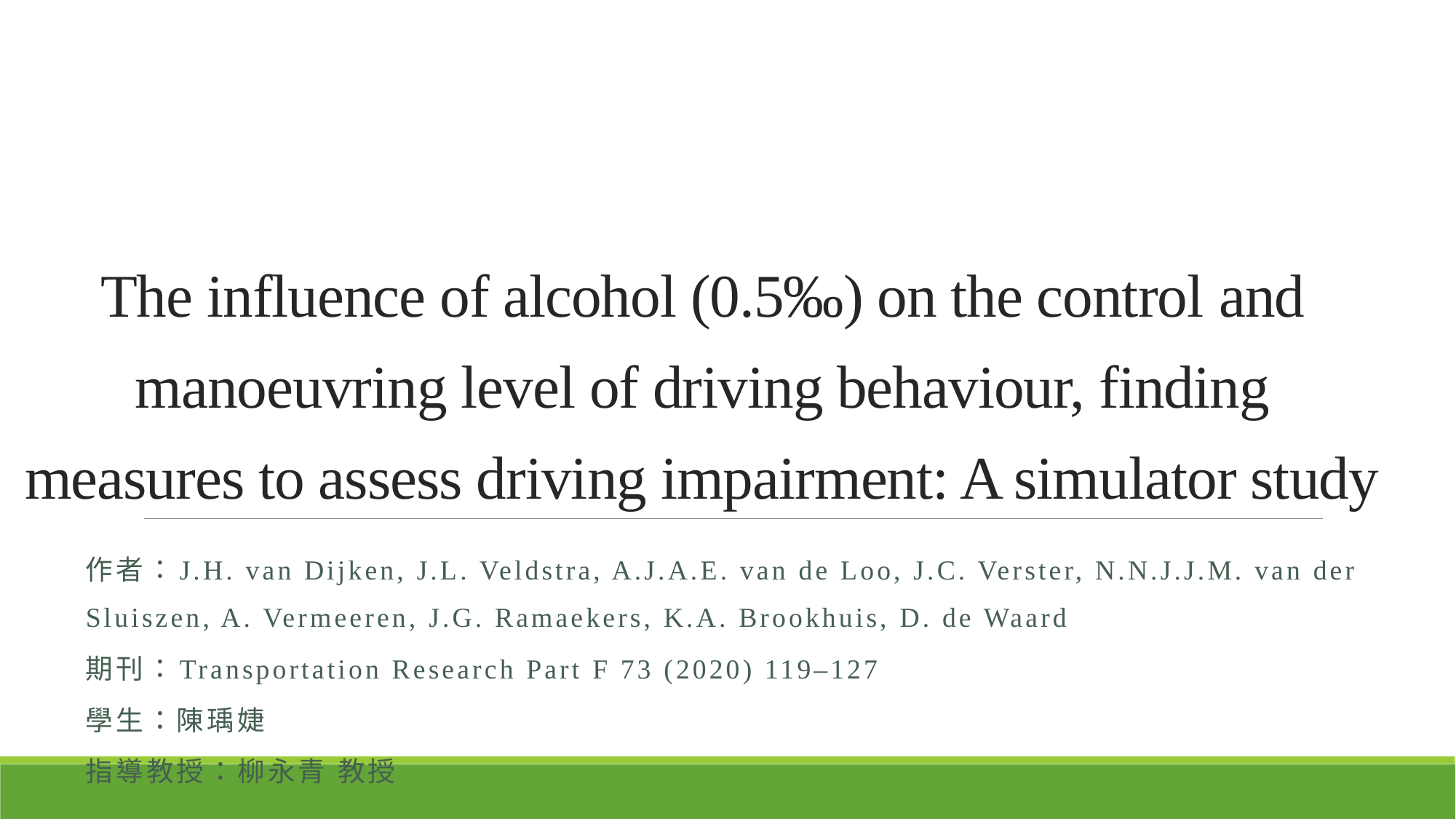

# The influence of alcohol (0.5‰) on the control and manoeuvring level of driving behaviour, finding measures to assess driving impairment: A simulator study
作者：J.H. van Dijken, J.L. Veldstra, A.J.A.E. van de Loo, J.C. Verster, N.N.J.J.M. van der Sluiszen, A. Vermeeren, J.G. Ramaekers, K.A. Brookhuis, D. de Waard
期刊：Transportation Research Part F 73 (2020) 119–127
學生：陳瑀婕
指導教授：柳永青 教授